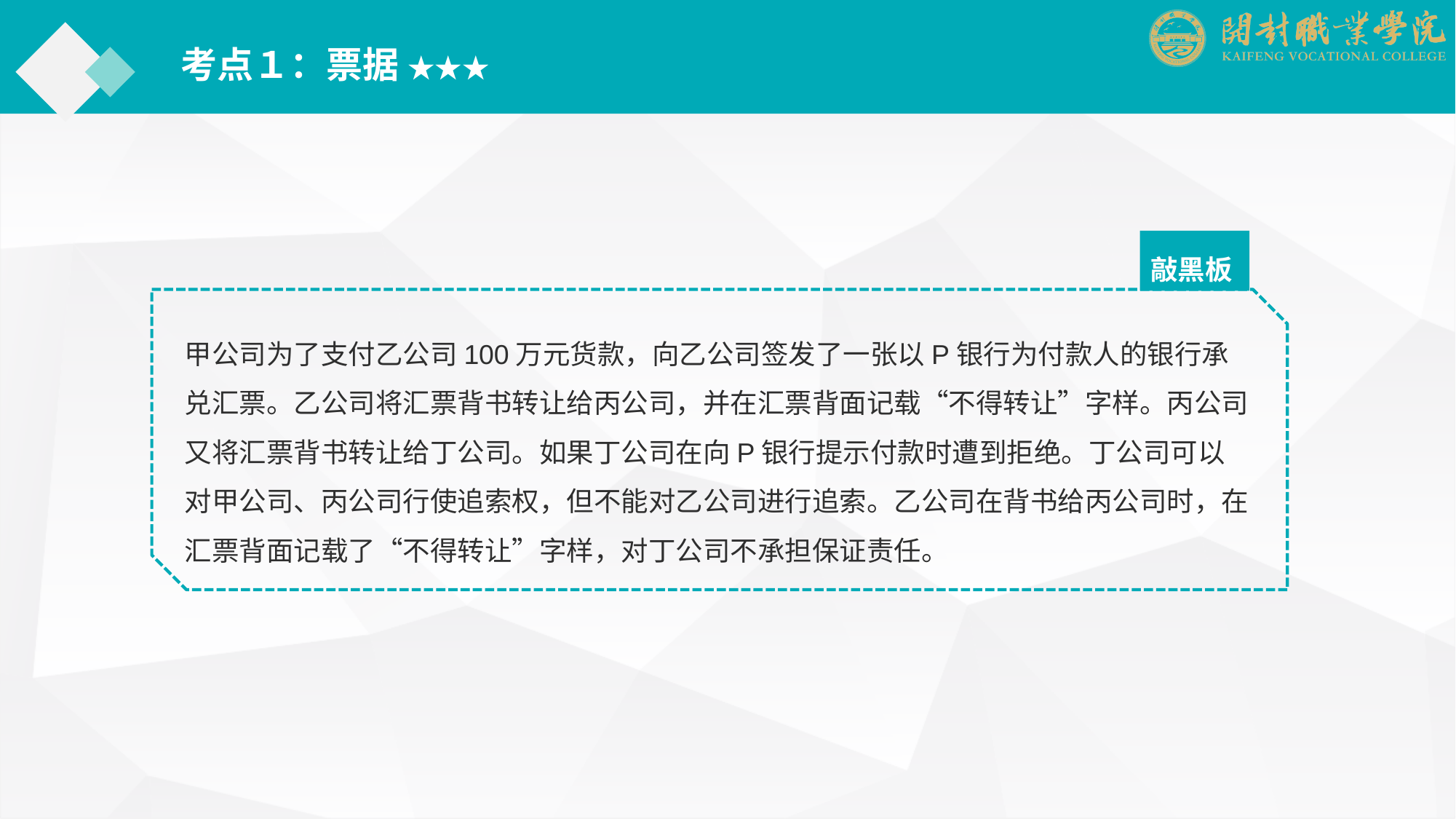

考点１：票据 ★★★
敲黑板

甲公司为了支付乙公司100万元货款，向乙公司签发了一张以P银行为付款人的银行承兑汇票。乙公司将汇票背书转让给丙公司，并在汇票背面记载“不得转让”字样。丙公司又将汇票背书转让给丁公司。如果丁公司在向P银行提示付款时遭到拒绝。丁公司可以对甲公司、丙公司行使追索权，但不能对乙公司进行追索。乙公司在背书给丙公司时，在汇票背面记载了“不得转让”字样，对丁公司不承担保证责任。